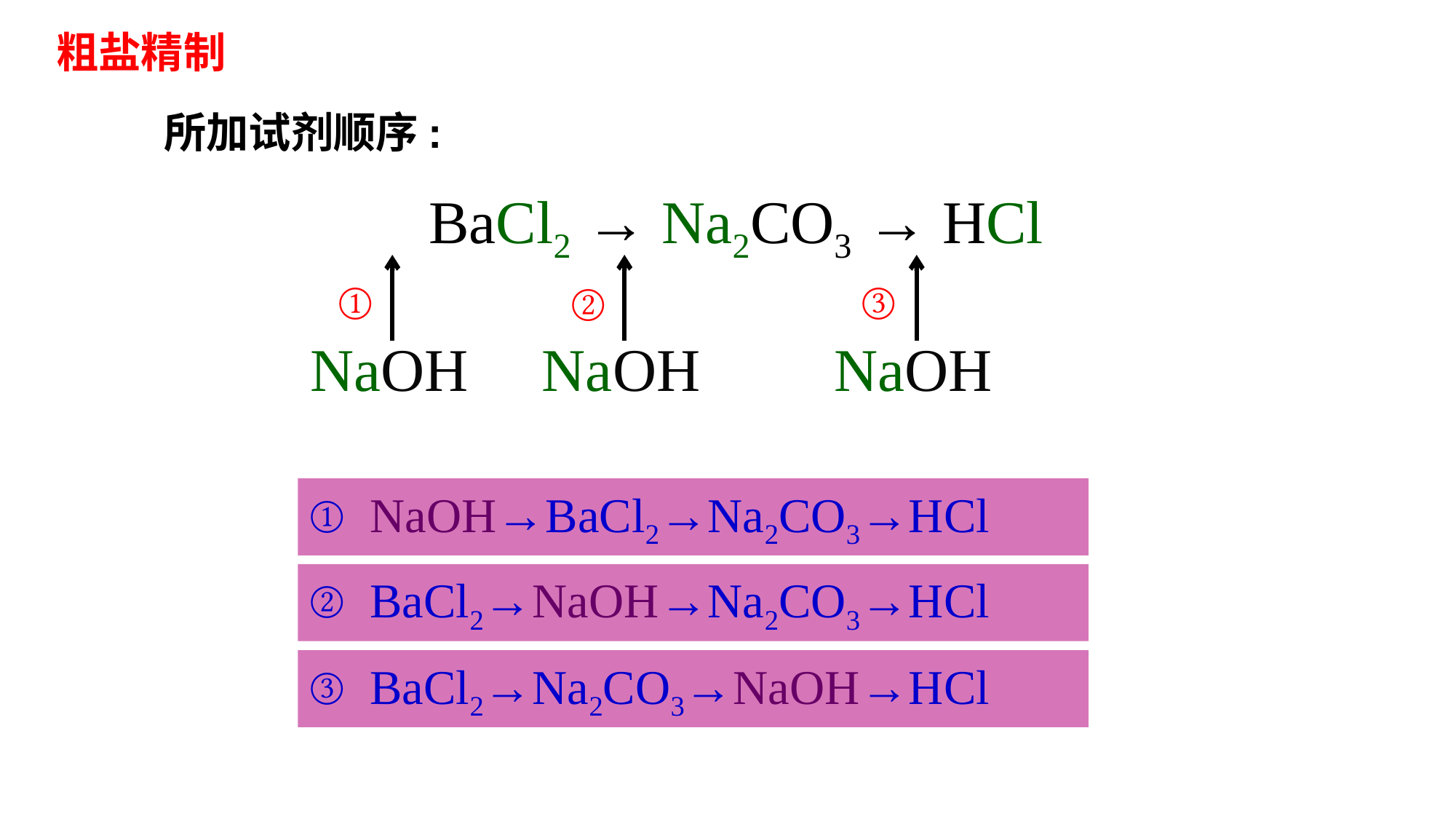

粗盐精制
环节三   讨论评价  方案改进
所加试剂顺序:

BaCl2 → Na2CO3 → HCl
①
NaOH
②
NaOH
③
NaOH
①  NaOH→BaCl2→Na2CO3→HCl

②  BaCl2→NaOH→Na2CO3→HCl
③  BaCl2→Na2CO3→NaOH→HCl